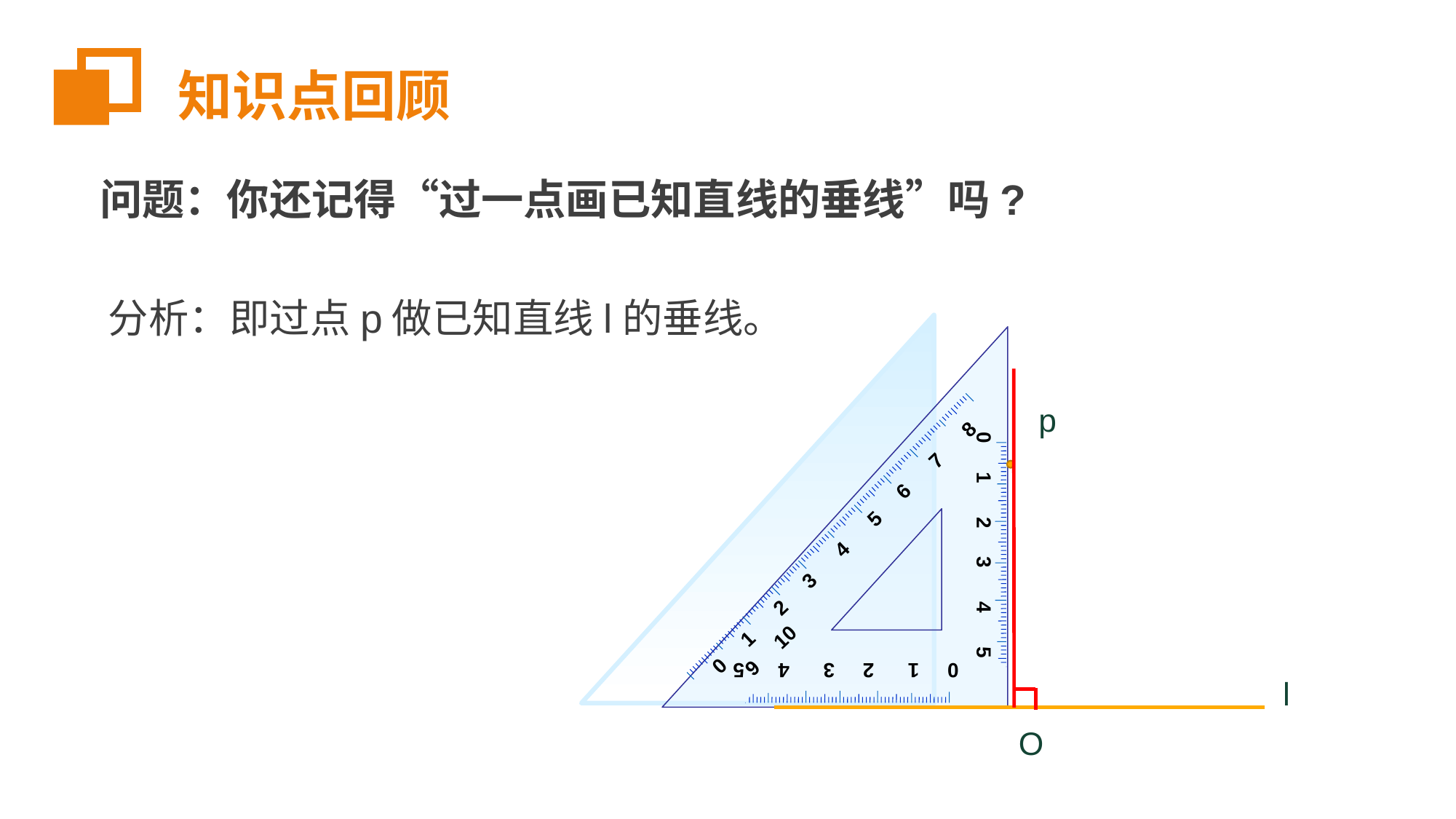

知识点回顾
问题：你还记得“过一点画已知直线的垂线”吗?
分析：即过点p做已知直线l的垂线。
0     1      2     3      4      5     6      7      8      9     10

0     1      2     3      4      5
0     1      2     3      4      5

p

l
O